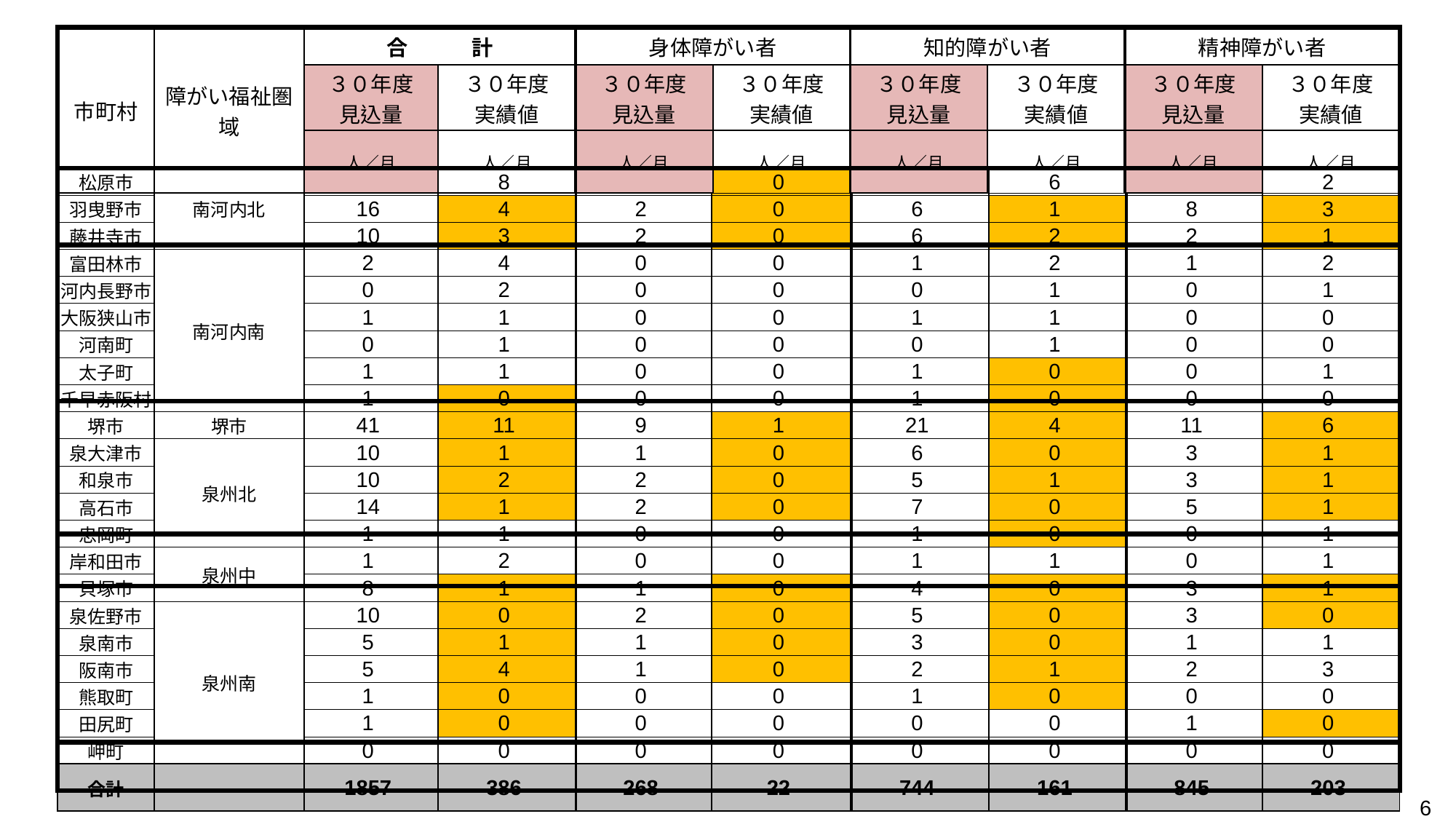

| 市町村 | 障がい福祉圏域 | 合　　　計 |  | 身体障がい者 |  | 知的障がい者 |  | 精神障がい者 |  |
| --- | --- | --- | --- | --- | --- | --- | --- | --- | --- |
|  |  | ３０年度 見込量 | ３０年度 実績値 | ３０年度 見込量 | ３０年度 実績値 | ３０年度 見込量 | ３０年度 実績値 | ３０年度 見込量 | ３０年度 実績値 |
|  |  | 人／月 | 人／月 | 人／月 | 人／月 | 人／月 | 人／月 | 人／月 | 人／月 |
| 松原市 | 南河内北 | 5 | 8 | 1 | 0 | 2 | 6 | 2 | 2 |
| --- | --- | --- | --- | --- | --- | --- | --- | --- | --- |
| 羽曳野市 |  | 16 | 4 | 2 | 0 | 6 | 1 | 8 | 3 |
| 藤井寺市 |  | 10 | 3 | 2 | 0 | 6 | 2 | 2 | 1 |
| 富田林市 | 南河内南 | 2 | 4 | 0 | 0 | 1 | 2 | 1 | 2 |
| 河内長野市 |  | 0 | 2 | 0 | 0 | 0 | 1 | 0 | 1 |
| 大阪狭山市 |  | 1 | 1 | 0 | 0 | 1 | 1 | 0 | 0 |
| 河南町 |  | 0 | 1 | 0 | 0 | 0 | 1 | 0 | 0 |
| 太子町 |  | 1 | 1 | 0 | 0 | 1 | 0 | 0 | 1 |
| 千早赤阪村 |  | 1 | 0 | 0 | 0 | 1 | 0 | 0 | 0 |
| 堺市 | 堺市 | 41 | 11 | 9 | 1 | 21 | 4 | 11 | 6 |
| 泉大津市 | 泉州北 | 10 | 1 | 1 | 0 | 6 | 0 | 3 | 1 |
| 和泉市 |  | 10 | 2 | 2 | 0 | 5 | 1 | 3 | 1 |
| 高石市 |  | 14 | 1 | 2 | 0 | 7 | 0 | 5 | 1 |
| 忠岡町 |  | 1 | 1 | 0 | 0 | 1 | 0 | 0 | 1 |
| 岸和田市 | 泉州中 | 1 | 2 | 0 | 0 | 1 | 1 | 0 | 1 |
| 貝塚市 |  | 8 | 1 | 1 | 0 | 4 | 0 | 3 | 1 |
| 泉佐野市 | 泉州南 | 10 | 0 | 2 | 0 | 5 | 0 | 3 | 0 |
| 泉南市 |  | 5 | 1 | 1 | 0 | 3 | 0 | 1 | 1 |
| 阪南市 |  | 5 | 4 | 1 | 0 | 2 | 1 | 2 | 3 |
| 熊取町 |  | 1 | 0 | 0 | 0 | 1 | 0 | 0 | 0 |
| 田尻町 |  | 1 | 0 | 0 | 0 | 0 | 0 | 1 | 0 |
| 岬町 |  | 0 | 0 | 0 | 0 | 0 | 0 | 0 | 0 |
| 合計 |  | 1857 | 386 | 268 | 22 | 744 | 161 | 845 | 203 |
6